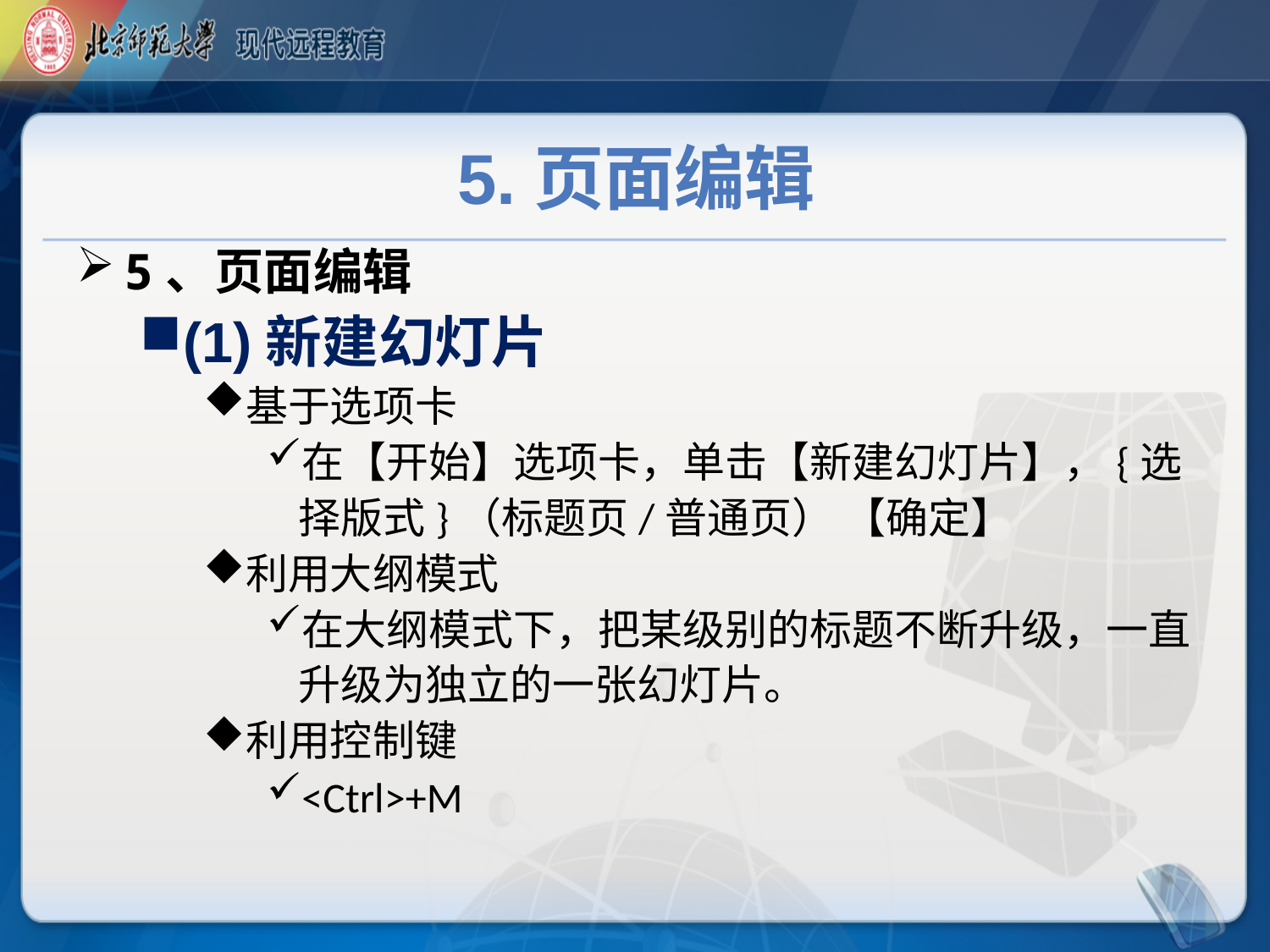

# 5.页面编辑
5、页面编辑
(1)新建幻灯片
基于选项卡
在【开始】选项卡，单击【新建幻灯片】，{选择版式}（标题页/普通页） 【确定】
利用大纲模式
在大纲模式下，把某级别的标题不断升级，一直升级为独立的一张幻灯片。
利用控制键
<Ctrl>+M